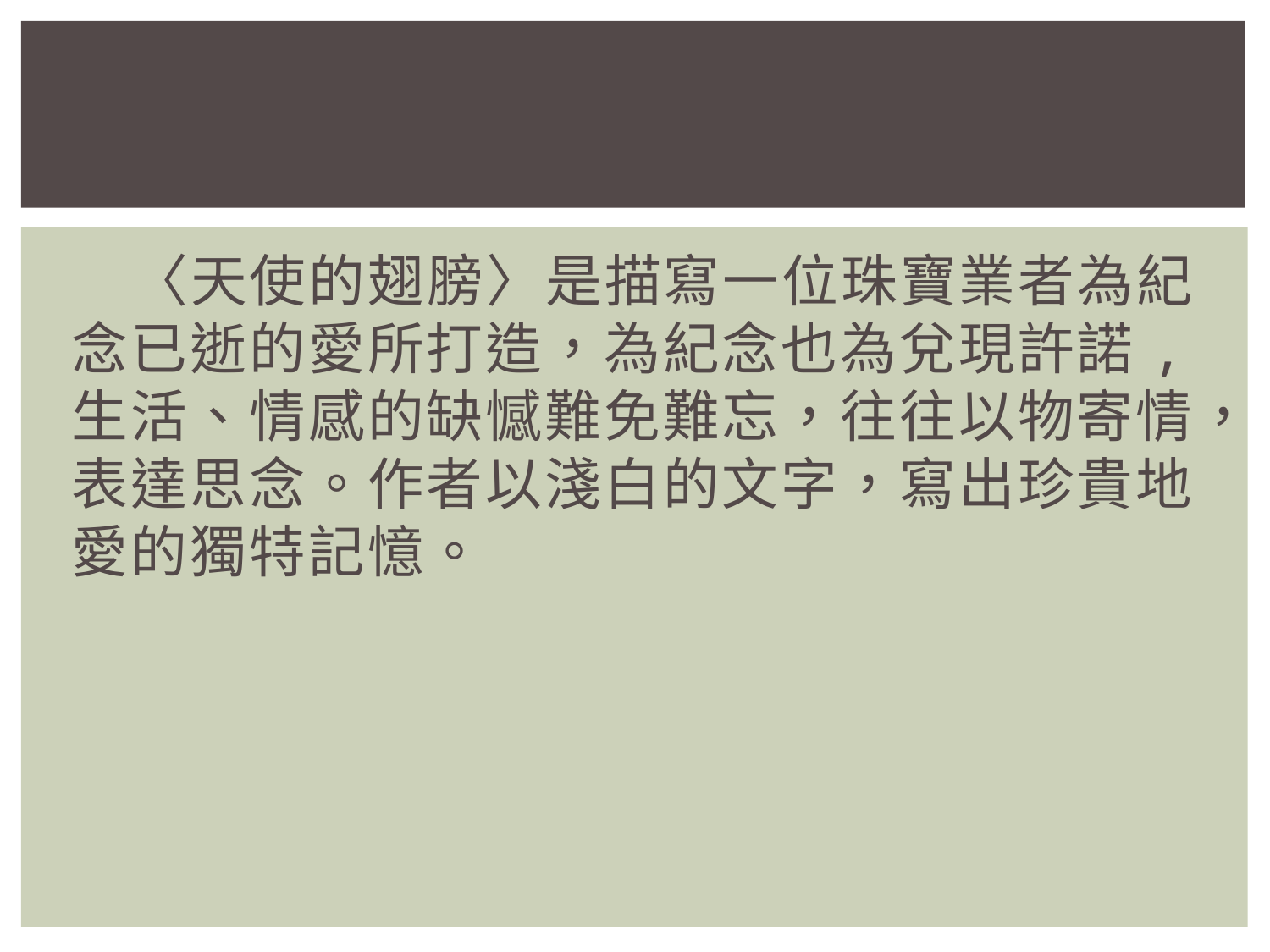

#
   〈天使的翅膀〉是描寫一位珠寶業者為紀念已逝的愛所打造，為紀念也為兌現許諾,生活、情感的缺憾難免難忘，往往以物寄情，表達思念。作者以淺白的文字，寫出珍貴地愛的獨特記憶。